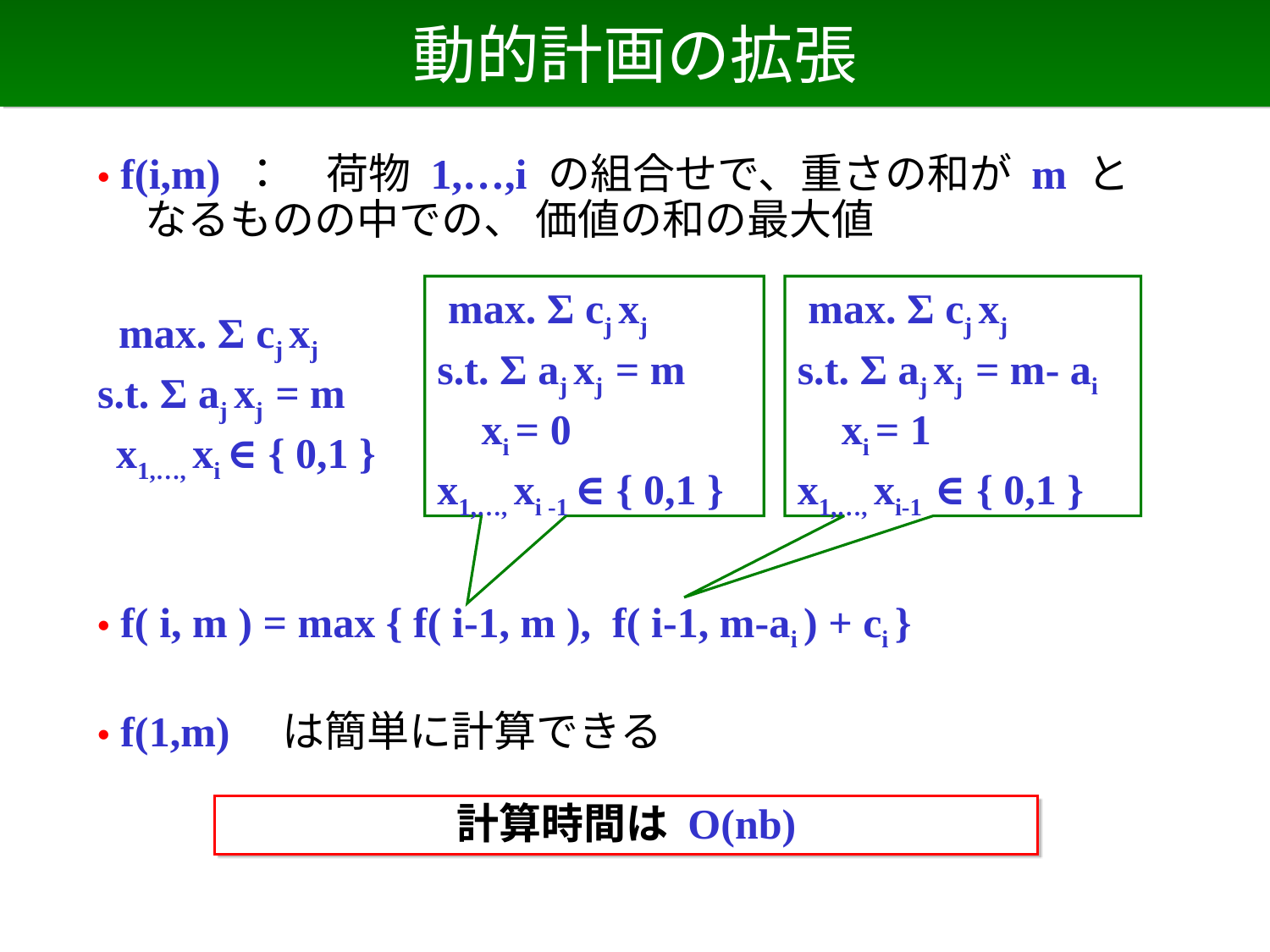

# 動的計画の拡張
• f(i,m) ：　荷物 1,…,i の組合せで、重さの和が m となるものの中での、 価値の和の最大値

  max. Σ cj xj
s.t. Σ aj xj  = m
   x1,…, xi ∈ { 0,1 }

• f( i, m ) = max { f( i-1, m ),  f( i-1, m-ai ) + ci }

• f(1,m)    は簡単に計算できる
 max. Σ cj xj
s.t. Σ aj xj  = m
     xi = 0
x1,…, xi -1 ∈ { 0,1 }
 max. Σ cj xj
s.t. Σ aj xj  = m- ai
     xi = 1
x1,…, xi-1  ∈ { 0,1 }
計算時間は O(nb)